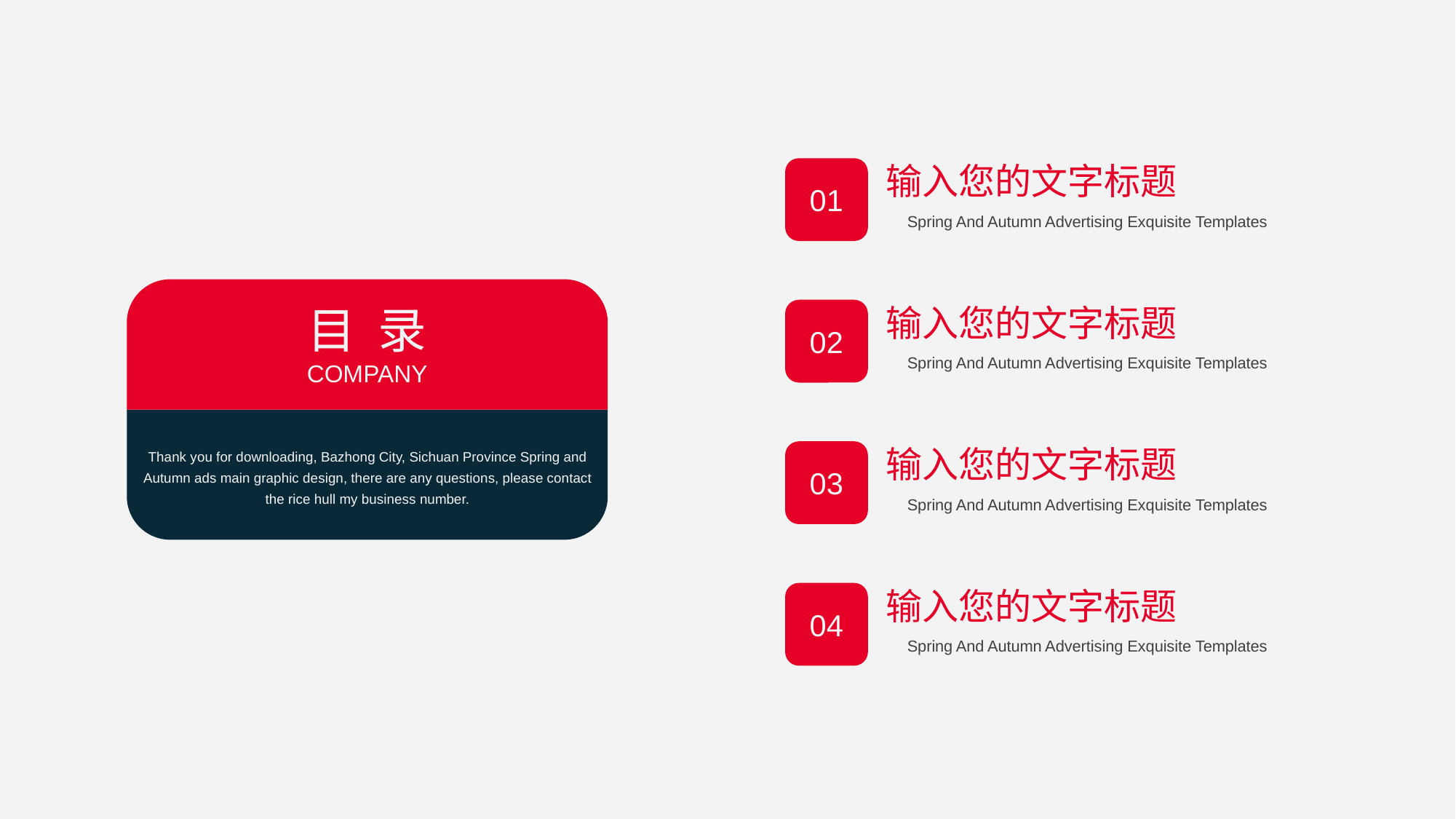

输入您的文字标题
01
Spring And Autumn Advertising Exquisite Templates

目  录
COMPANY
输入您的文字标题
02
Spring And Autumn Advertising Exquisite Templates

输入您的文字标题
Thank you for downloading, Bazhong City, Sichuan Province Spring and Autumn ads main graphic design, there are any questions, please contact the rice hull my business number.
03
Spring And Autumn Advertising Exquisite Templates
输入您的文字标题
04
Spring And Autumn Advertising Exquisite Templates